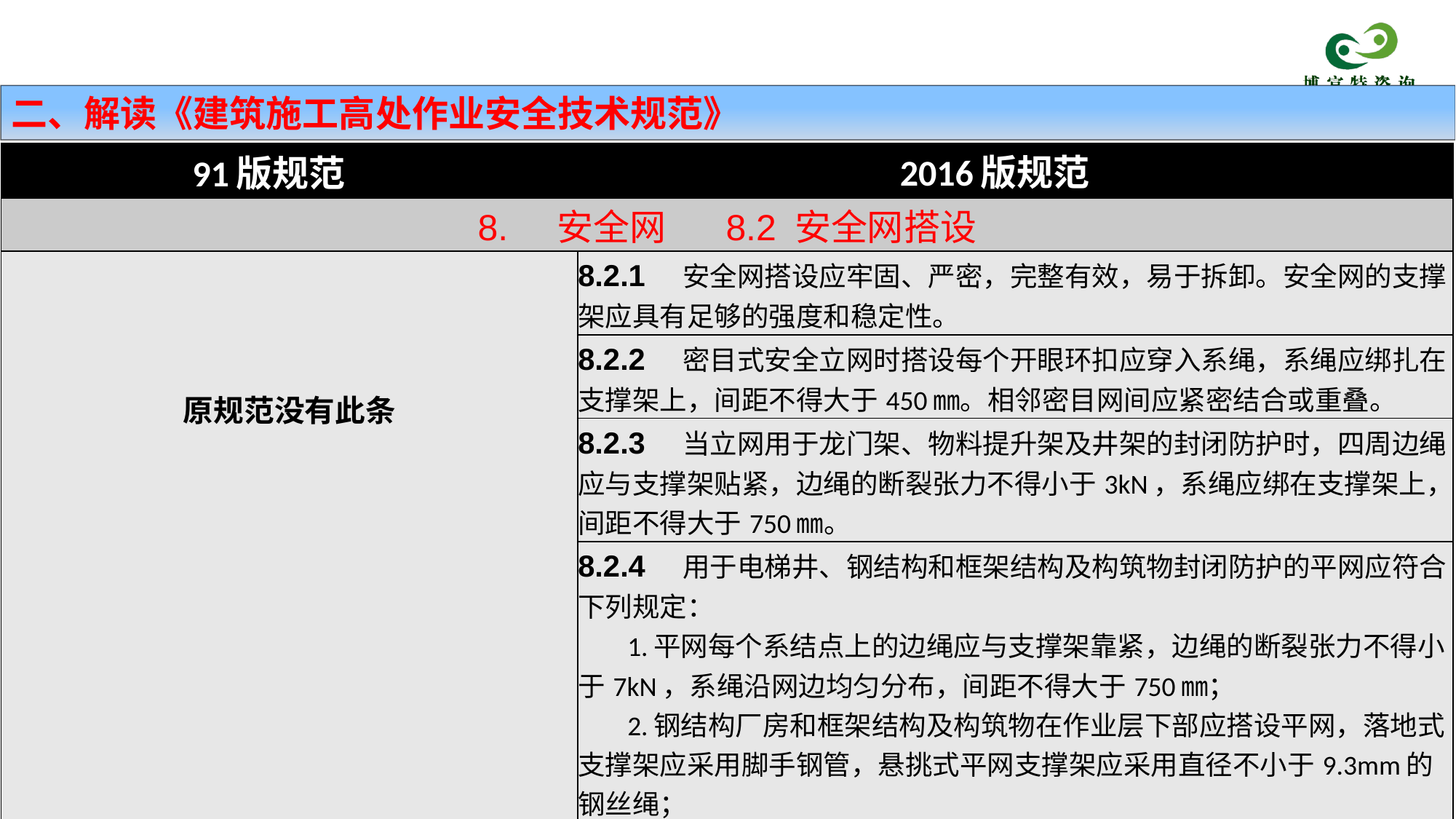

二、解读《建筑施工高处作业安全技术规范》
| 91版规范 | 2016版规范 |  |
| --- | --- | --- |
| 8. 安全网 8.2 安全网搭设 |  |  |
| 原规范没有此条 |  | 8.2.1　安全网搭设应牢固、严密，完整有效，易于拆卸。安全网的支撑架应具有足够的强度和稳定性。 |
|  |  | 8.2.2　密目式安全立网时搭设每个开眼环扣应穿入系绳，系绳应绑扎在支撑架上，间距不得大于450㎜。相邻密目网间应紧密结合或重叠。 |
|  |  | 8.2.3　当立网用于龙门架、物料提升架及井架的封闭防护时，四周边绳应与支撑架贴紧，边绳的断裂张力不得小于3kN，系绳应绑在支撑架上，间距不得大于750㎜。 |
|  |  | 8.2.4　用于电梯井、钢结构和框架结构及构筑物封闭防护的平网应符合下列规定： 1.平网每个系结点上的边绳应与支撑架靠紧，边绳的断裂张力不得小于7kN，系绳沿网边均匀分布，间距不得大于750㎜； 2.钢结构厂房和框架结构及构筑物在作业层下部应搭设平网，落地式支撑架应采用脚手钢管，悬挑式平网支撑架应采用直径不小于9.3mm的钢丝绳； 3.电梯井内平网网体与井壁的空隙不得大于25mm。安全网拉结应牢固。 |